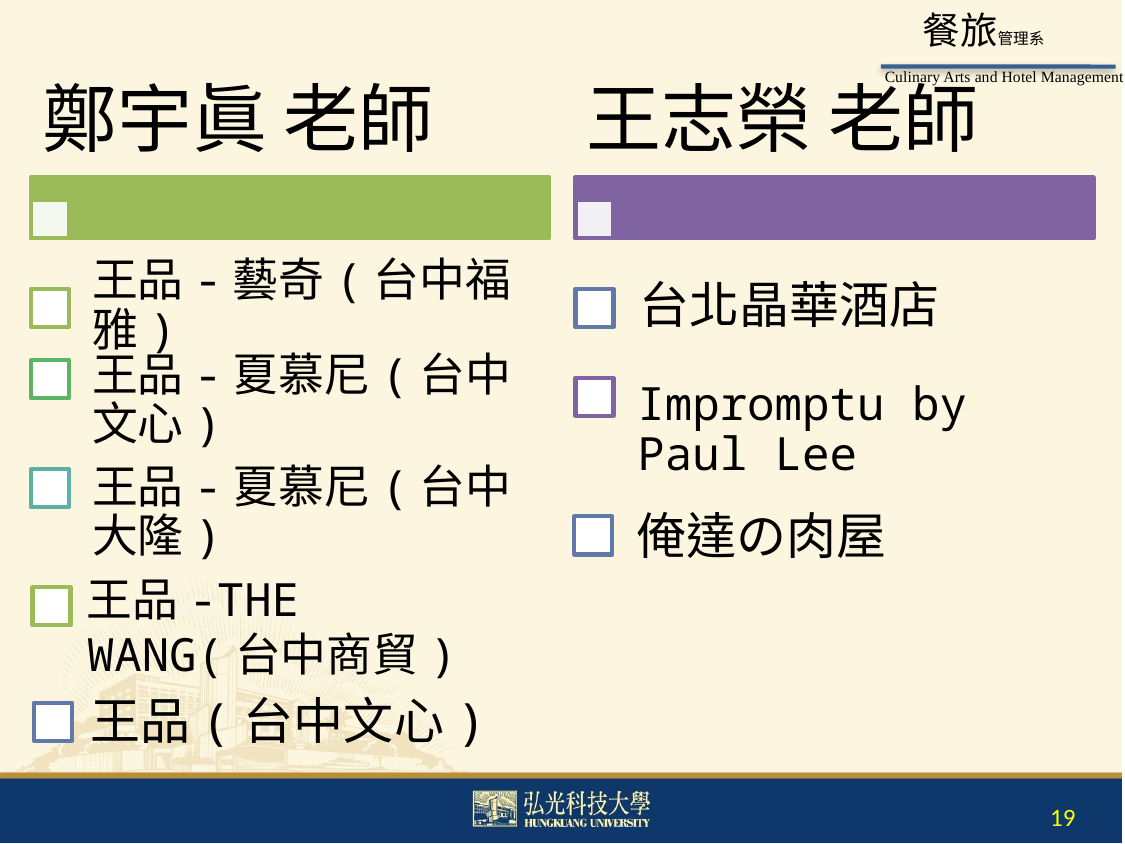

鄭宇眞 老師
王品-藝奇(台中福雅)
王品-夏慕尼(台中文心)
王品-夏慕尼(台中大隆)
王志榮 老師
台北晶華酒店
Impromptu by Paul Lee
俺達の肉屋

王品-THE WANG(台中商貿)

王品(台中文心)

19